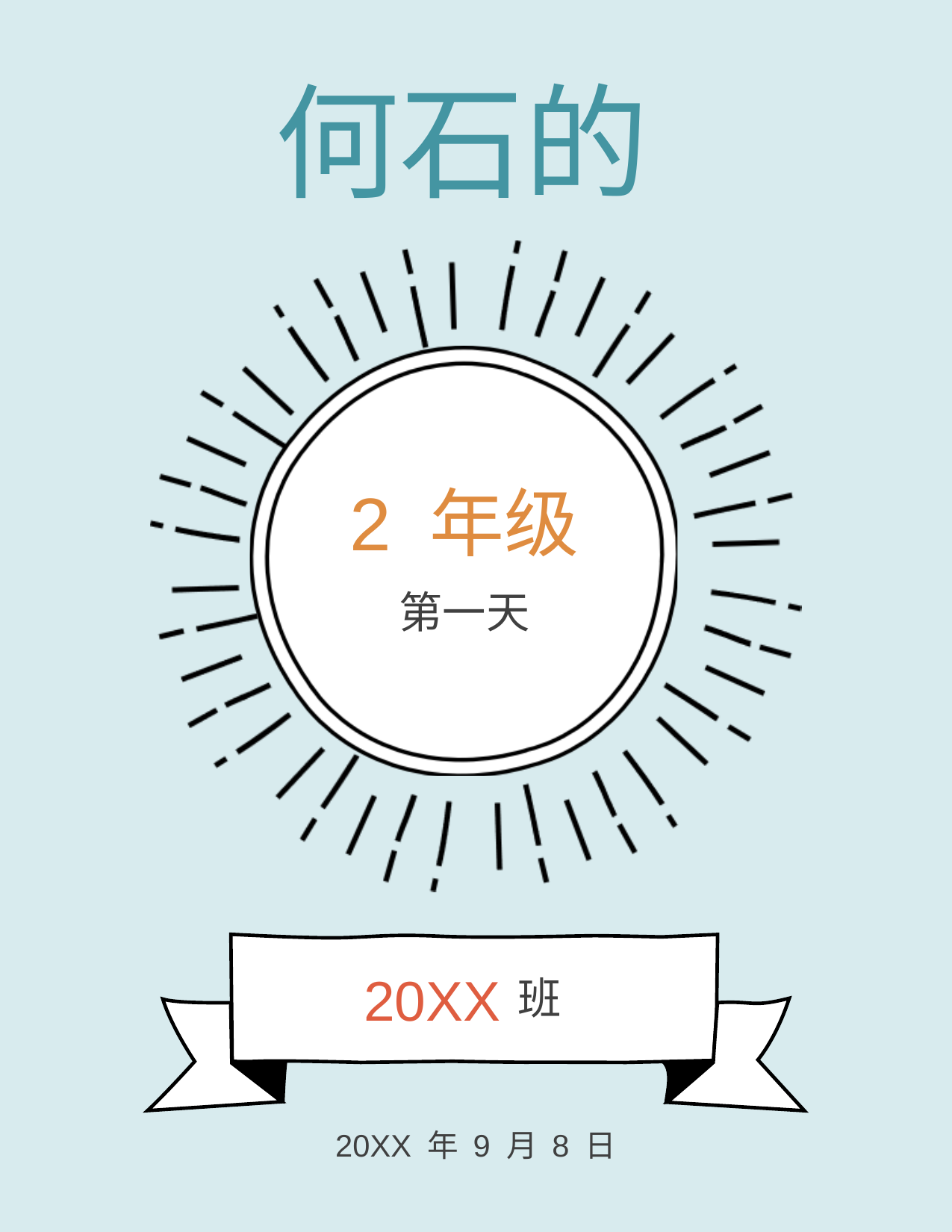

# 何石的
2 年级
第一天
20XX
班
20XX 年 9 月 8 日